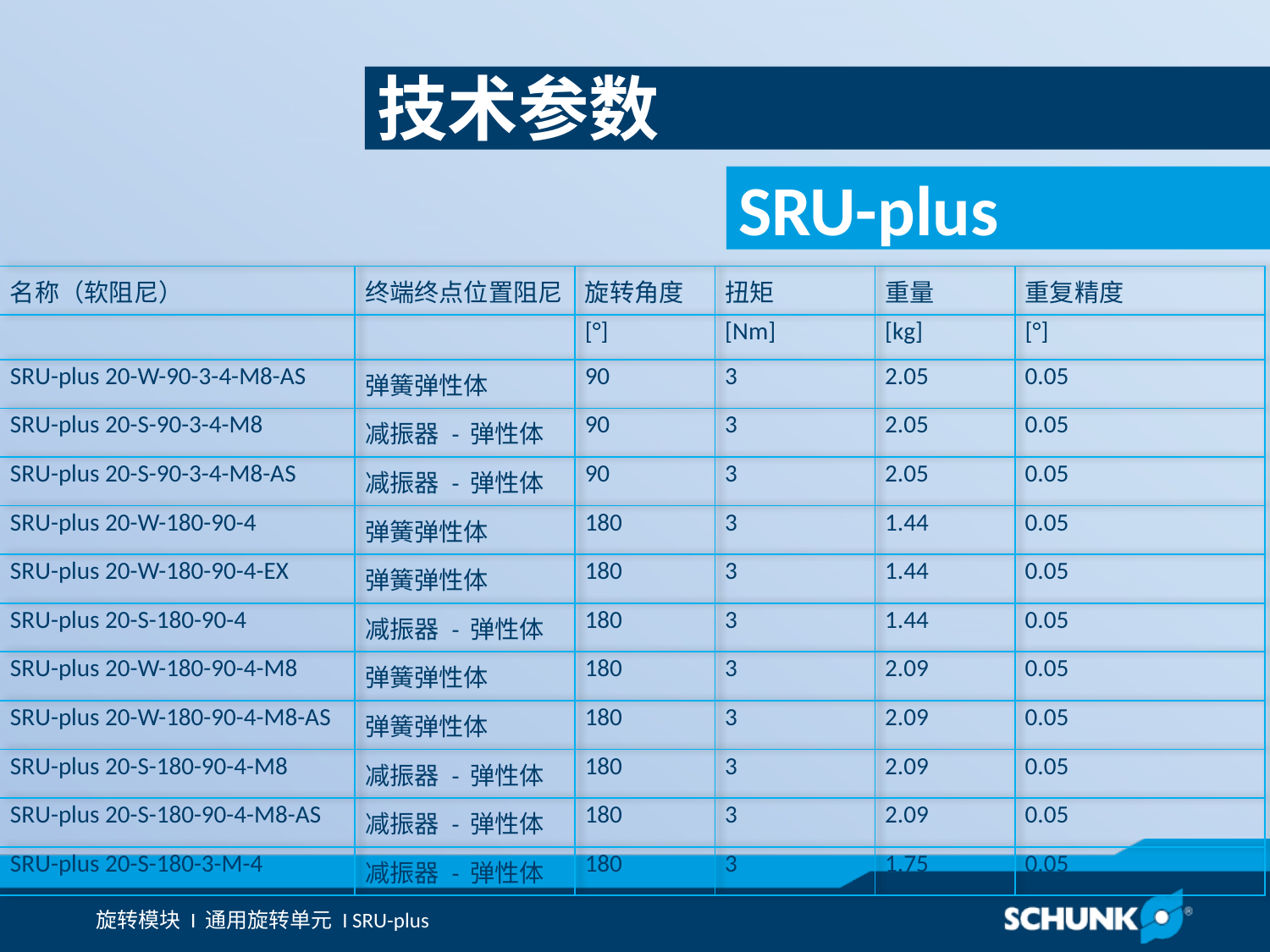

技术参数
| 名称（软阻尼） | 终端终点位置阻尼 | 旋转角度 | 扭矩 | 重量 | 重复精度 |
| --- | --- | --- | --- | --- | --- |
|  |  | [°] | [Nm] | [kg] | [°] |
| SRU-plus 20-W-90-3-4-M8-AS | 弹簧弹性体 | 90 | 3 | 2.05 | 0.05 |
| SRU-plus 20-S-90-3-4-M8 | 减振器 - 弹性体 | 90 | 3 | 2.05 | 0.05 |
| SRU-plus 20-S-90-3-4-M8-AS | 减振器 - 弹性体 | 90 | 3 | 2.05 | 0.05 |
| SRU-plus 20-W-180-90-4 | 弹簧弹性体 | 180 | 3 | 1.44 | 0.05 |
| SRU-plus 20-W-180-90-4-EX | 弹簧弹性体 | 180 | 3 | 1.44 | 0.05 |
| SRU-plus 20-S-180-90-4 | 减振器 - 弹性体 | 180 | 3 | 1.44 | 0.05 |
| SRU-plus 20-W-180-90-4-M8 | 弹簧弹性体 | 180 | 3 | 2.09 | 0.05 |
| SRU-plus 20-W-180-90-4-M8-AS | 弹簧弹性体 | 180 | 3 | 2.09 | 0.05 |
| SRU-plus 20-S-180-90-4-M8 | 减振器 - 弹性体 | 180 | 3 | 2.09 | 0.05 |
| SRU-plus 20-S-180-90-4-M8-AS | 减振器 - 弹性体 | 180 | 3 | 2.09 | 0.05 |
| SRU-plus 20-S-180-3-M-4 | 减振器 - 弹性体 | 180 | 3 | 1.75 | 0.05 |